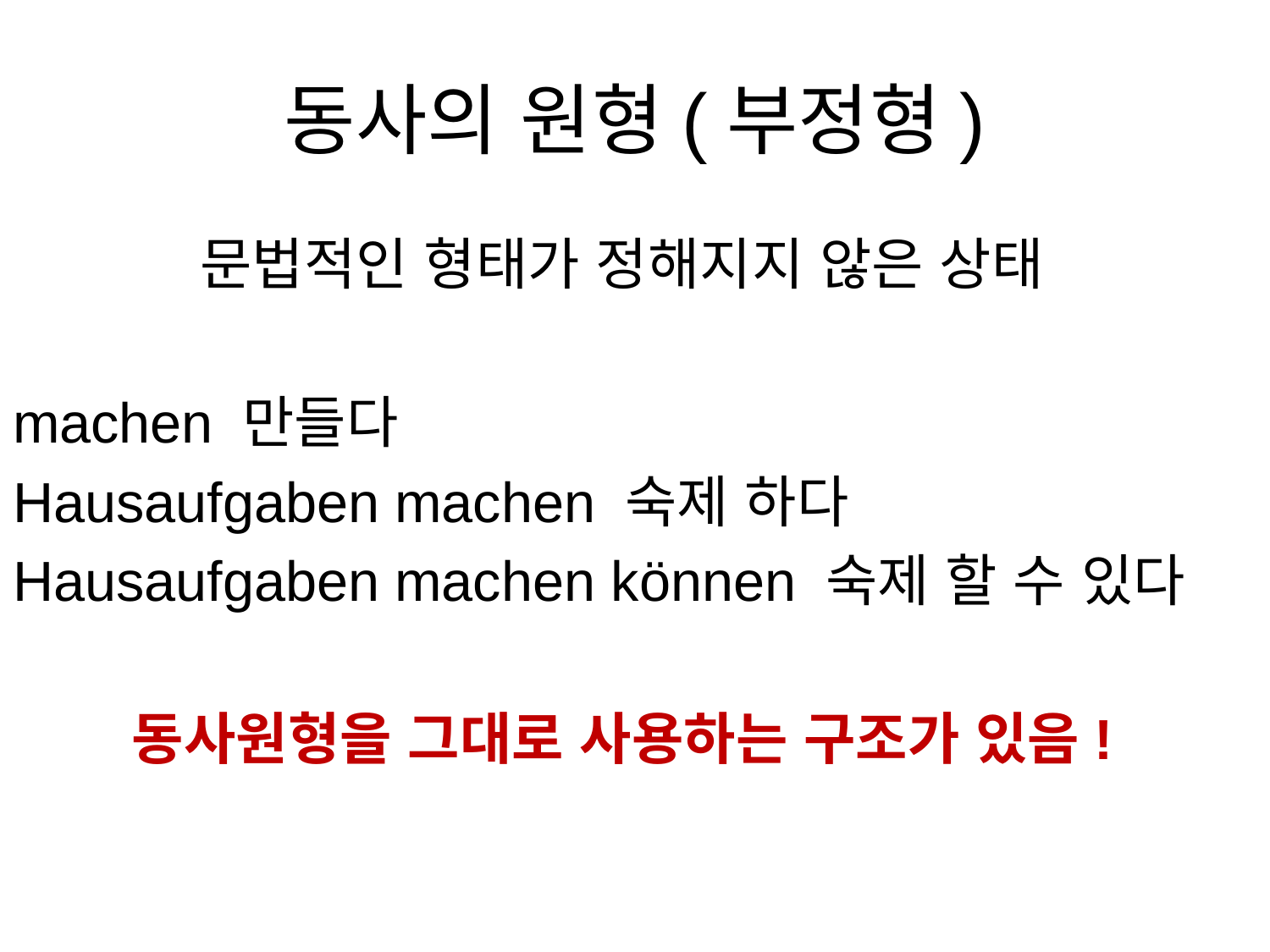

# 동사의 원형(부정형)
문법적인 형태가 정해지지 않은 상태

machen 만들다
Hausaufgaben machen 숙제 하다
Hausaufgaben machen können 숙제 할 수 있다

동사원형을 그대로 사용하는 구조가 있음!